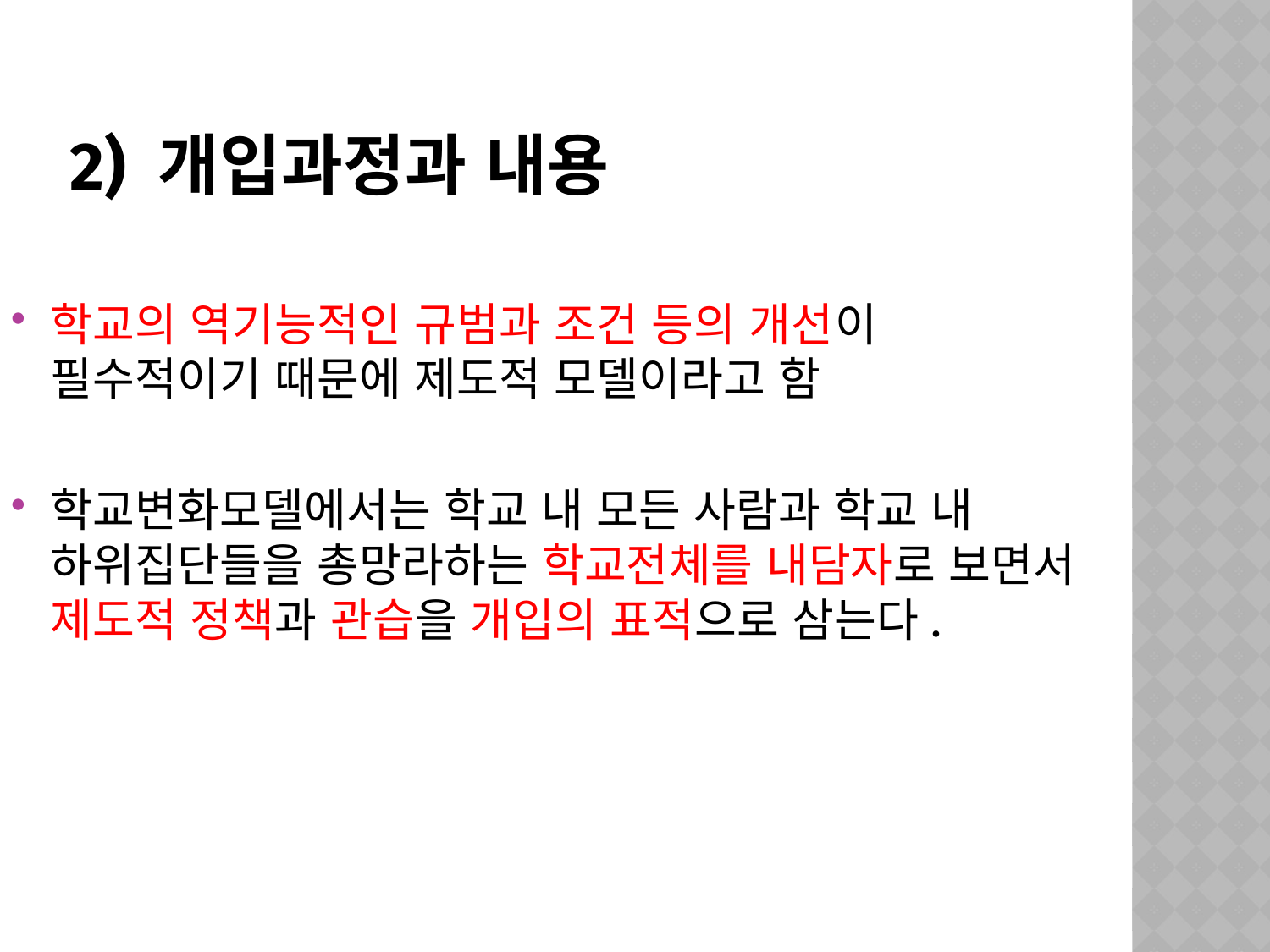

# 2) 개입과정과 내용

학교의 역기능적인 규범과 조건 등의 개선이 필수적이기 때문에 제도적 모델이라고 함

학교변화모델에서는 학교 내 모든 사람과 학교 내 하위집단들을 총망라하는 학교전체를 내담자로 보면서 제도적 정책과 관습을 개입의 표적으로 삼는다.